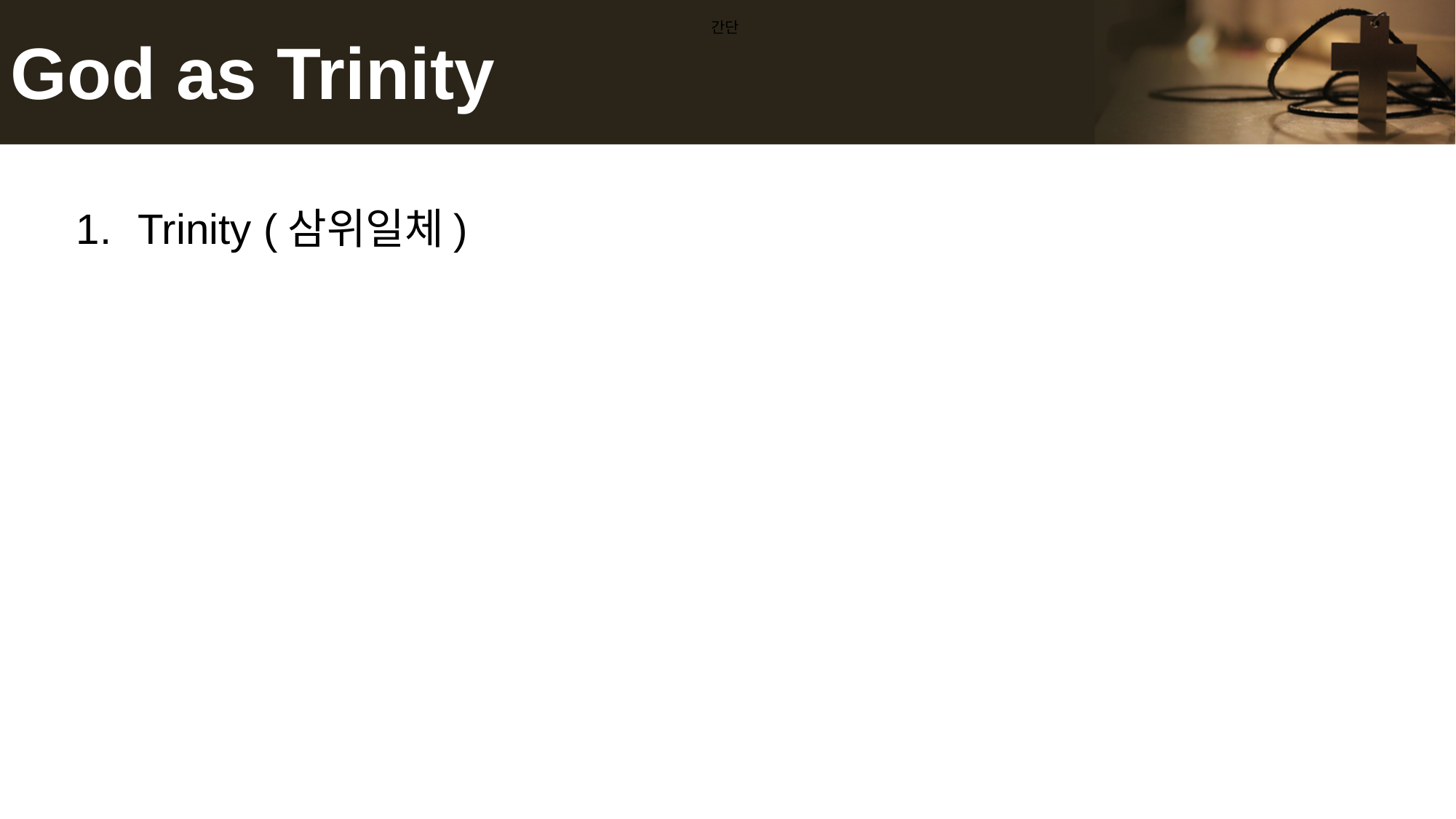

# God as Trinity
간단
Trinity (삼위일체)